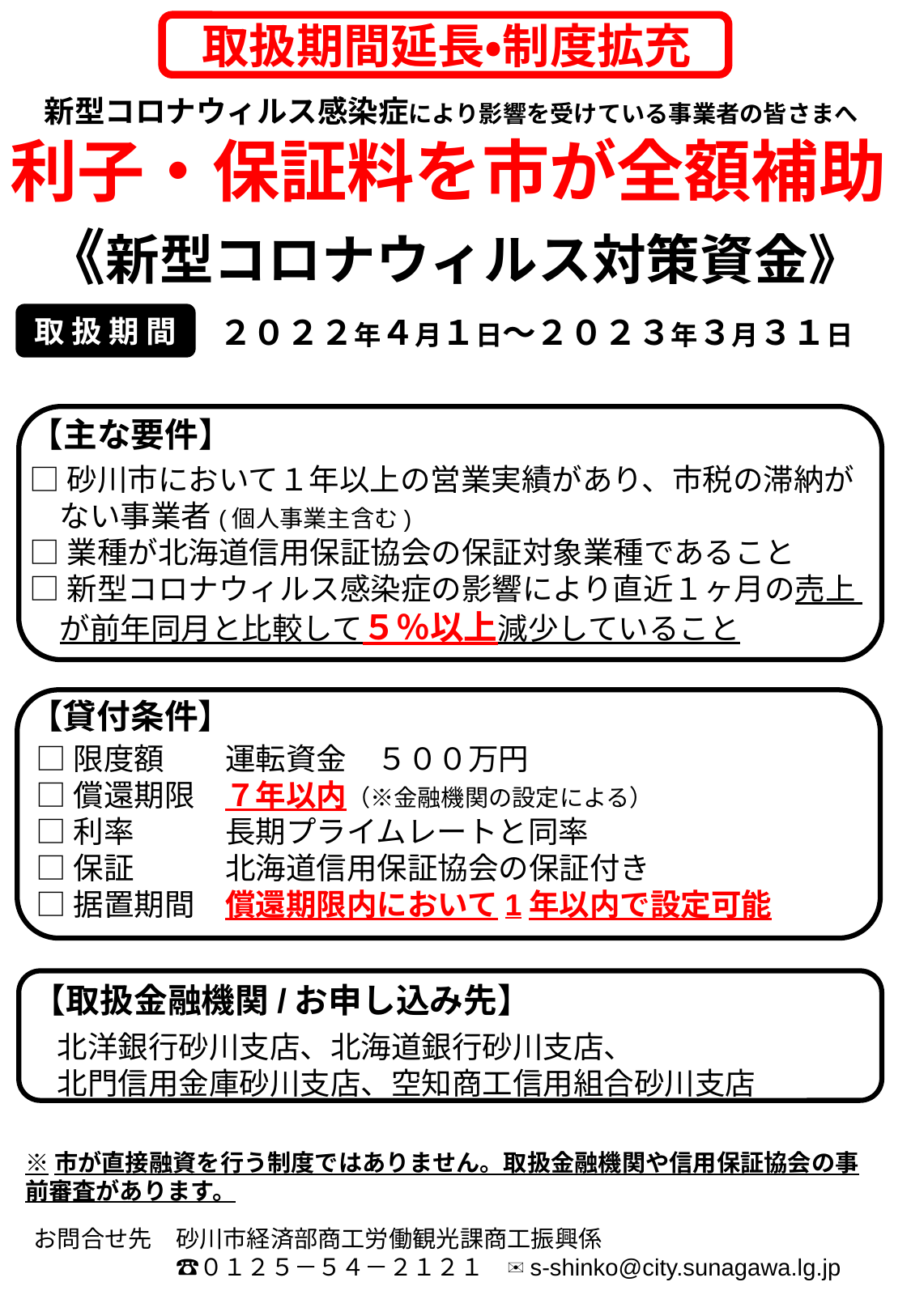

取扱期間延長・制度拡充

新型コロナウィルス感染症により影響を受けている事業者の皆さまへ
利子・保証料を市が全額補助
《新型コロナウィルス対策資金》

取 扱 期 間
２０２２年４月１日～２０２３年３月３１日

□砂川市において１年以上の営業実績があり、市税の滞納が
　ない事業者(個人事業主含む)
□業種が北海道信用保証協会の保証対象業種であること
□新型コロナウィルス感染症の影響により直近１ヶ月の売上
　が前年同月と比較して５％以上減少していること

【主な要件】

【貸付条件】

□限度額　　運転資金　５００万円
□償還期限　７年以内（※金融機関の設定による）
□利率　　　長期プライムレートと同率
□保証　　　北海道信用保証協会の保証付き
□据置期間　償還期限内において1年以内で設定可能

【取扱金融機関/お申し込み先】
北洋銀行砂川支店、北海道銀行砂川支店、
北門信用金庫砂川支店、空知商工信用組合砂川支店
※市が直接融資を行う制度ではありません。取扱金融機関や信用保証協会の事前審査があります。
お問合せ先　砂川市経済部商工労働観光課商工振興係
　　　　　　☎０１２５－５４－２１２１　✉s-shinko@city.sunagawa.lg.jp